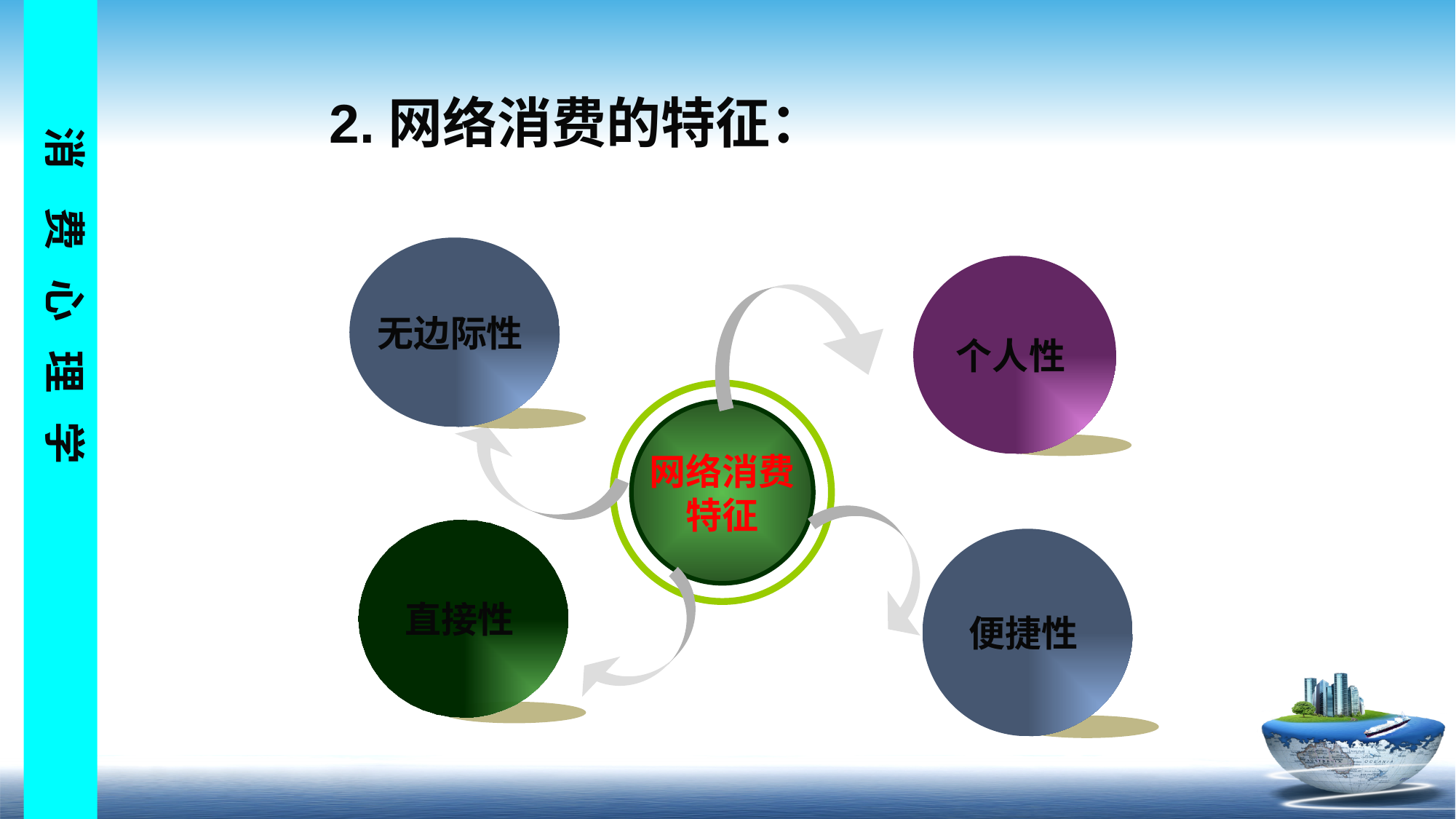

# 2.网络消费的特征：
无边际性

个人性

网络消费
特征

直接性

便捷性